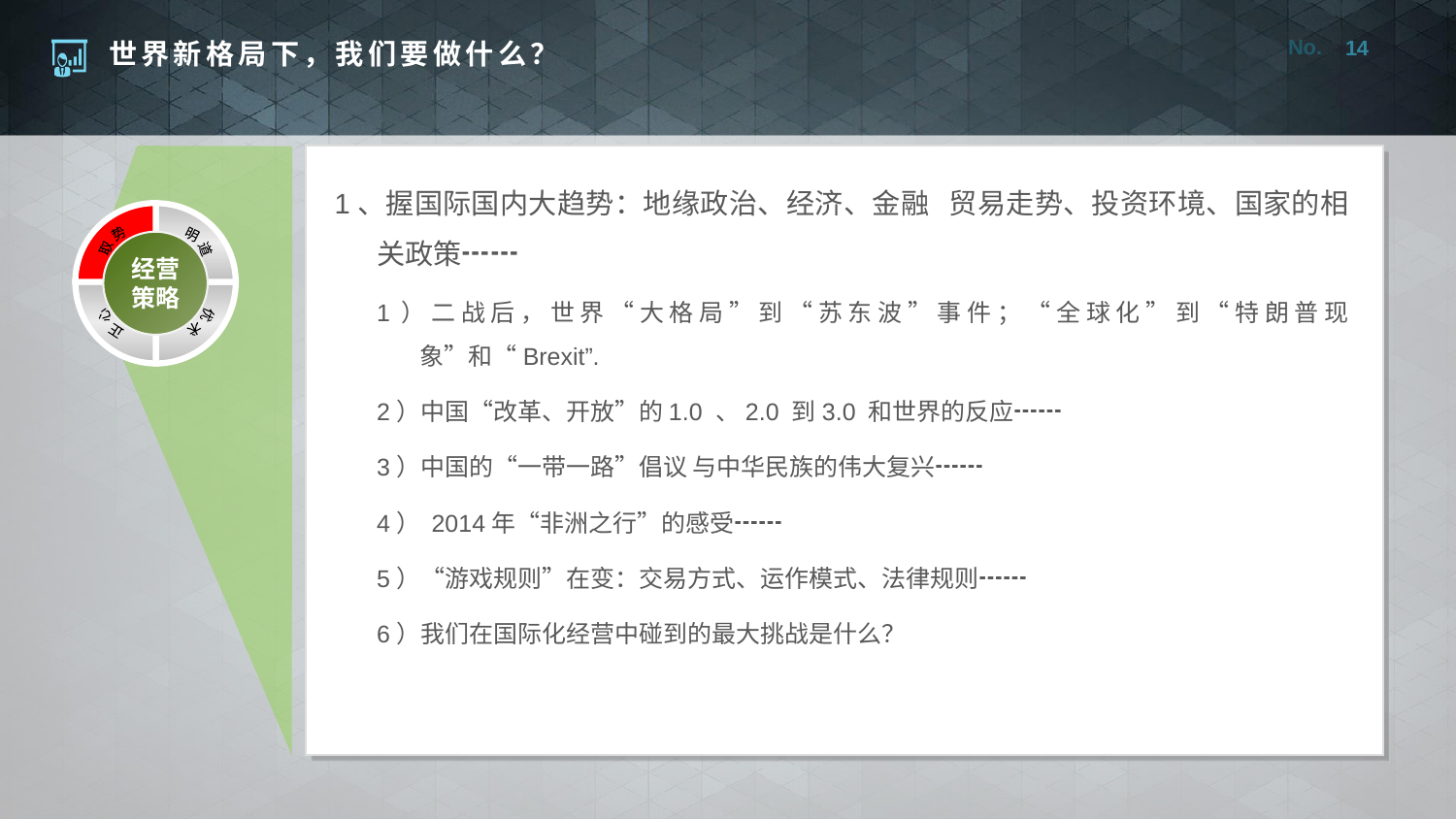

14

1、握国际国内大趋势：地缘政治、经济、金融   贸易走势、投资环境、国家的相关政策┅┅
1）二战后，世界“大格局”到“苏东波”事件；“全球化”到“特朗普现象”和“Brexit”.
2）中国“改革、开放”的1.0 、2.0 到3.0 和世界的反应┅┅
3）中国的“一带一路”倡议 与中华民族的伟大复兴┅┅
4） 2014年“非洲之行”的感受┅┅
5）“游戏规则”在变：交易方式、运作模式、法律规则┅┅
6）我们在国际化经营中碰到的最大挑战是什么？

取  势
明  道
经营
策略
优  术
正  心